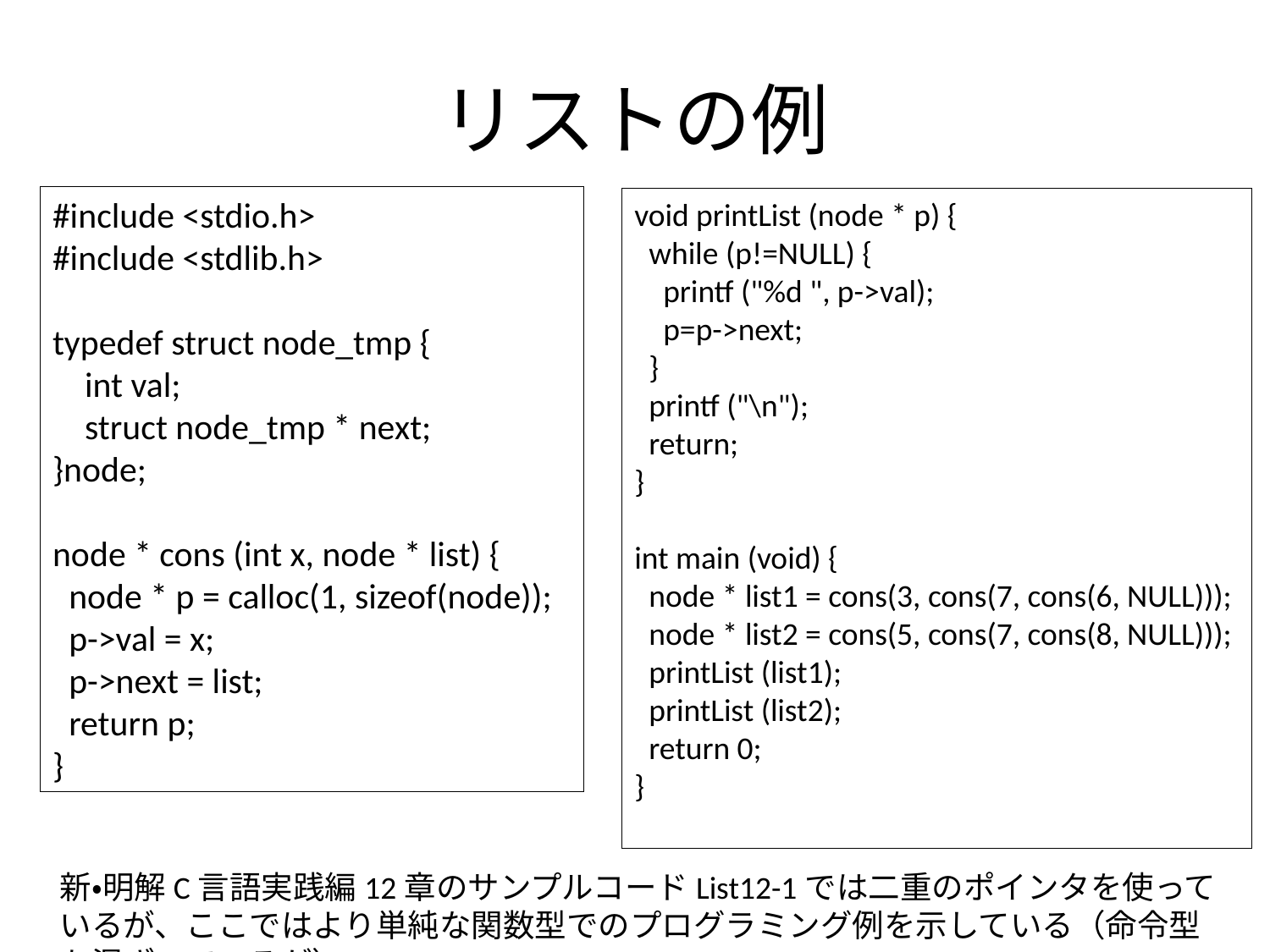

# リストの例
#include <stdio.h>
#include <stdlib.h>

typedef struct node_tmp {
    int val;
    struct node_tmp * next;
}node;

node * cons (int x, node * list) {
  node * p = calloc(1, sizeof(node));
  p->val = x;
  p->next = list;
  return p;
}
void printList (node * p) {
  while (p!=NULL) {
    printf ("%d ", p->val);
    p=p->next;
  }
  printf ("\n");
  return;
}

int main (void) {
  node * list1 = cons(3, cons(7, cons(6, NULL)));
  node * list2 = cons(5, cons(7, cons(8, NULL)));
  printList (list1);
  printList (list2);
  return 0;
}

新・明解C言語実践編12章のサンプルコードList12-1では二重のポインタを使っているが、ここではより単純な関数型でのプログラミング例を示している（命令型も混ざっているが） 。